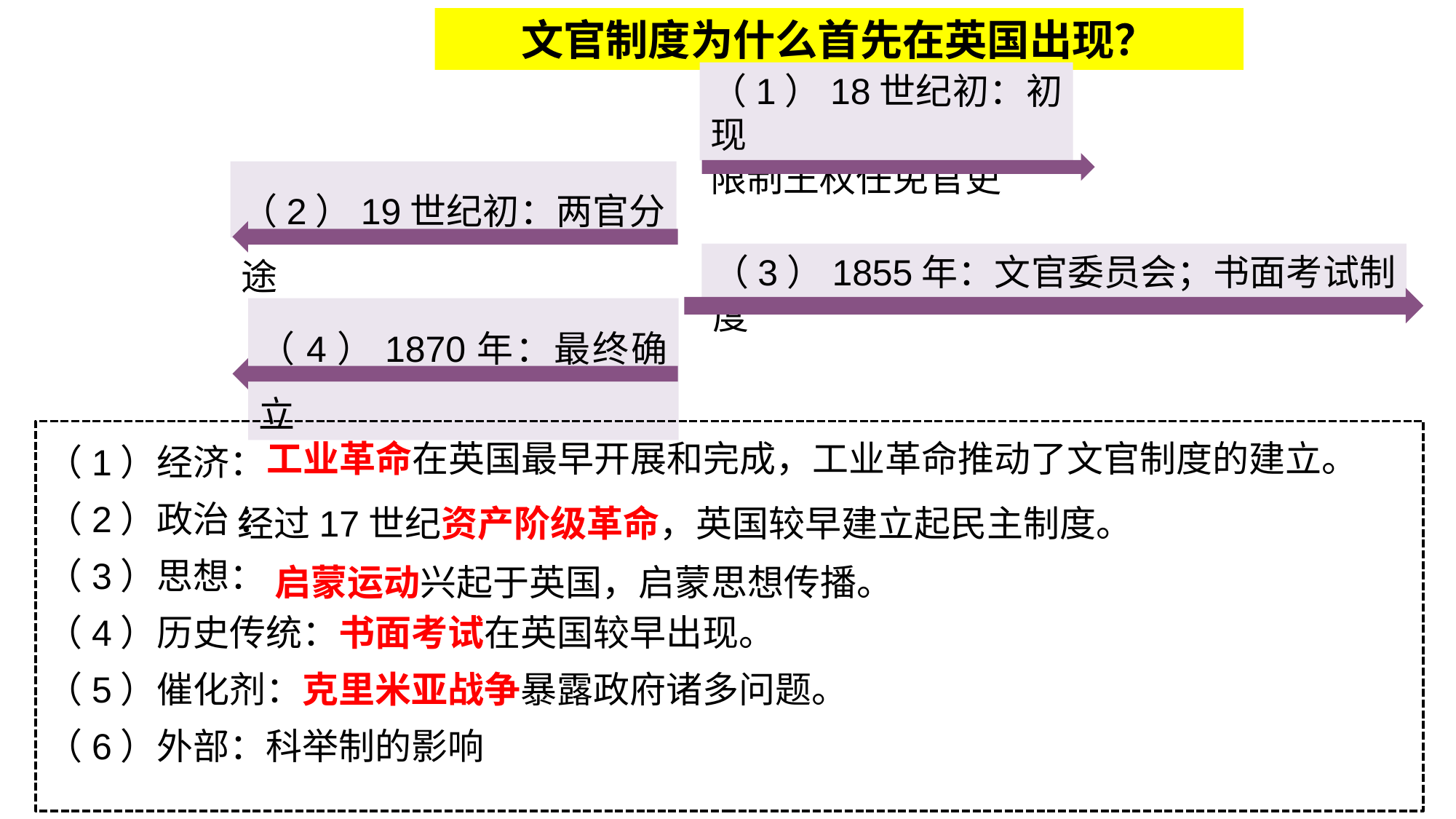

文官制度为什么首先在英国出现？
（1）18世纪初：初现
限制王权任免官吏

（2）19世纪初：两官分途

（3）1855年：文官委员会；书面考试制度

（4）1870年：最终确立

（1）经济：
（2）政治 ：
（3）思想：
（4）历史传统：书面考试在英国较早出现。
（5）催化剂：克里米亚战争暴露政府诸多问题。
（6）外部：科举制的影响

工业革命在英国最早开展和完成，工业革命推动了文官制度的建立。
经过17世纪资产阶级革命，英国较早建立起民主制度。
启蒙运动兴起于英国，启蒙思想传播。